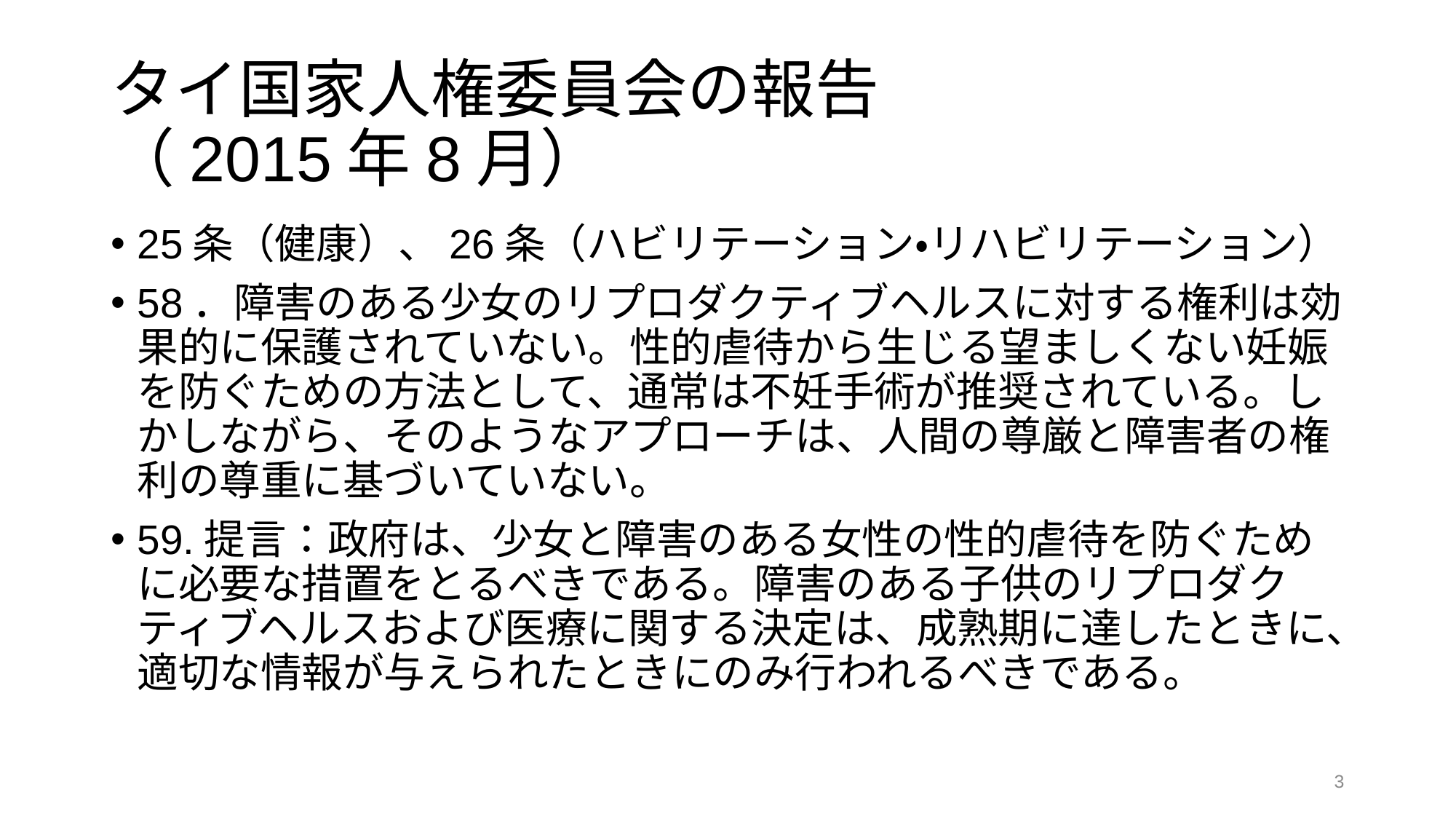

# タイ国家人権委員会の報告 （2015年8月）
25条（健康）、26条（ハビリテーション・リハビリテーション）
58．障害のある少女のリプロダクティブヘルスに対する権利は効果的に保護されていない。性的虐待から生じる望ましくない妊娠を防ぐための方法として、通常は不妊手術が推奨されている。しかしながら、そのようなアプローチは、人間の尊厳と障害者の権利の尊重に基づいていない。
59.提言：政府は、少女と障害のある女性の性的虐待を防ぐために必要な措置をとるべきである。障害のある子供のリプロダクティブヘルスおよび医療に関する決定は、成熟期に達したときに、適切な情報が与えられたときにのみ行われるべきである。
3